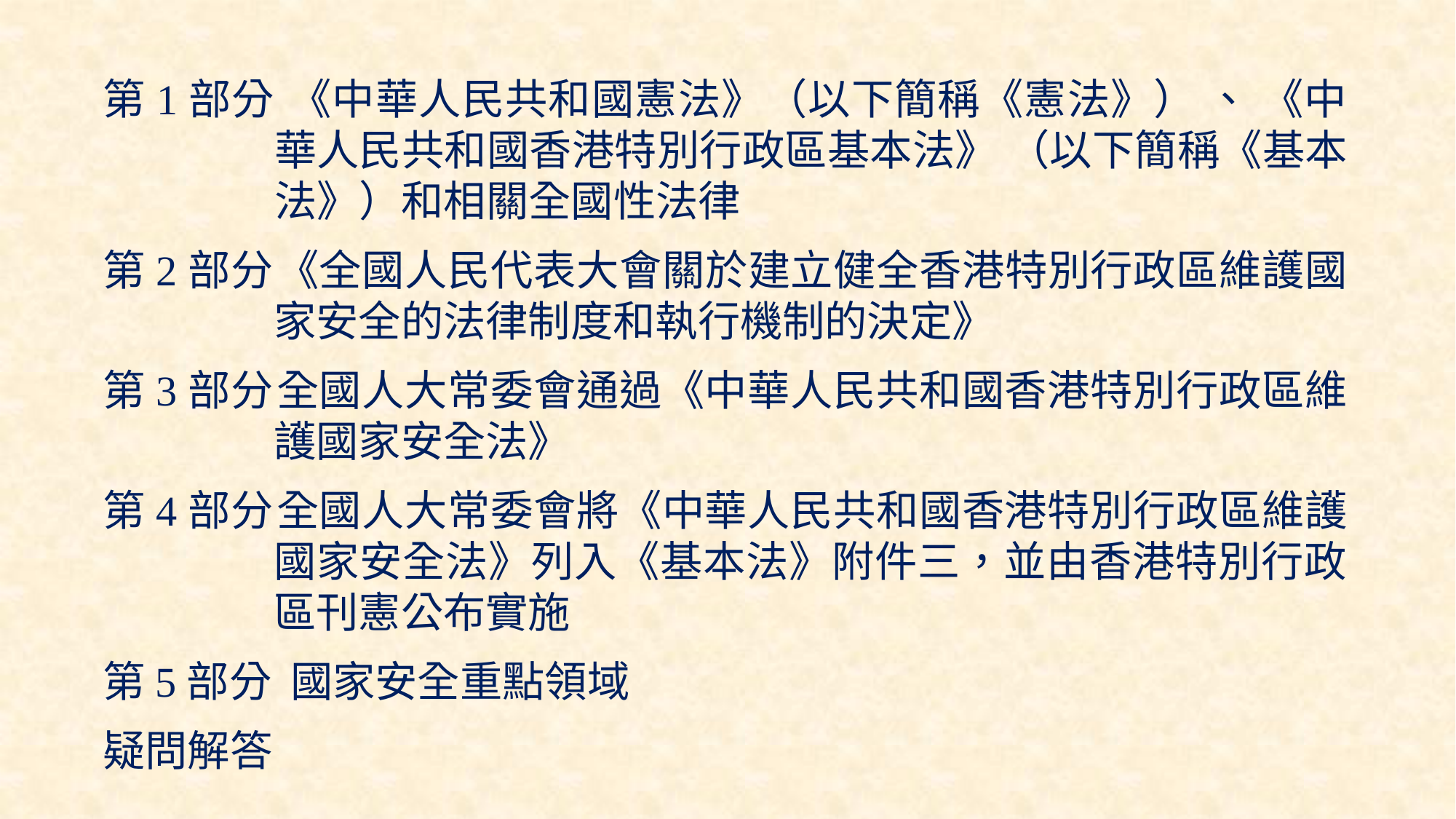

第1部分	 《中華人民共和國憲法》（以下簡稱《憲法》） 、 《中華人民共和國香港特別行政區基本法》 （以下簡稱《基本法》）和相關全國性法律
第2部分	《全國人民代表大會關於建立健全香港特別行政區維護國家安全的法律制度和執行機制的決定》
第3部分	全國人大常委會通過《中華人民共和國香港特別行政區維護國家安全法》
第4部分	全國人大常委會將《中華人民共和國香港特別行政區維護國家安全法》列入《基本法》附件三，並由香港特別行政區刊憲公布實施
第5部分  國家安全重點領域
疑問解答